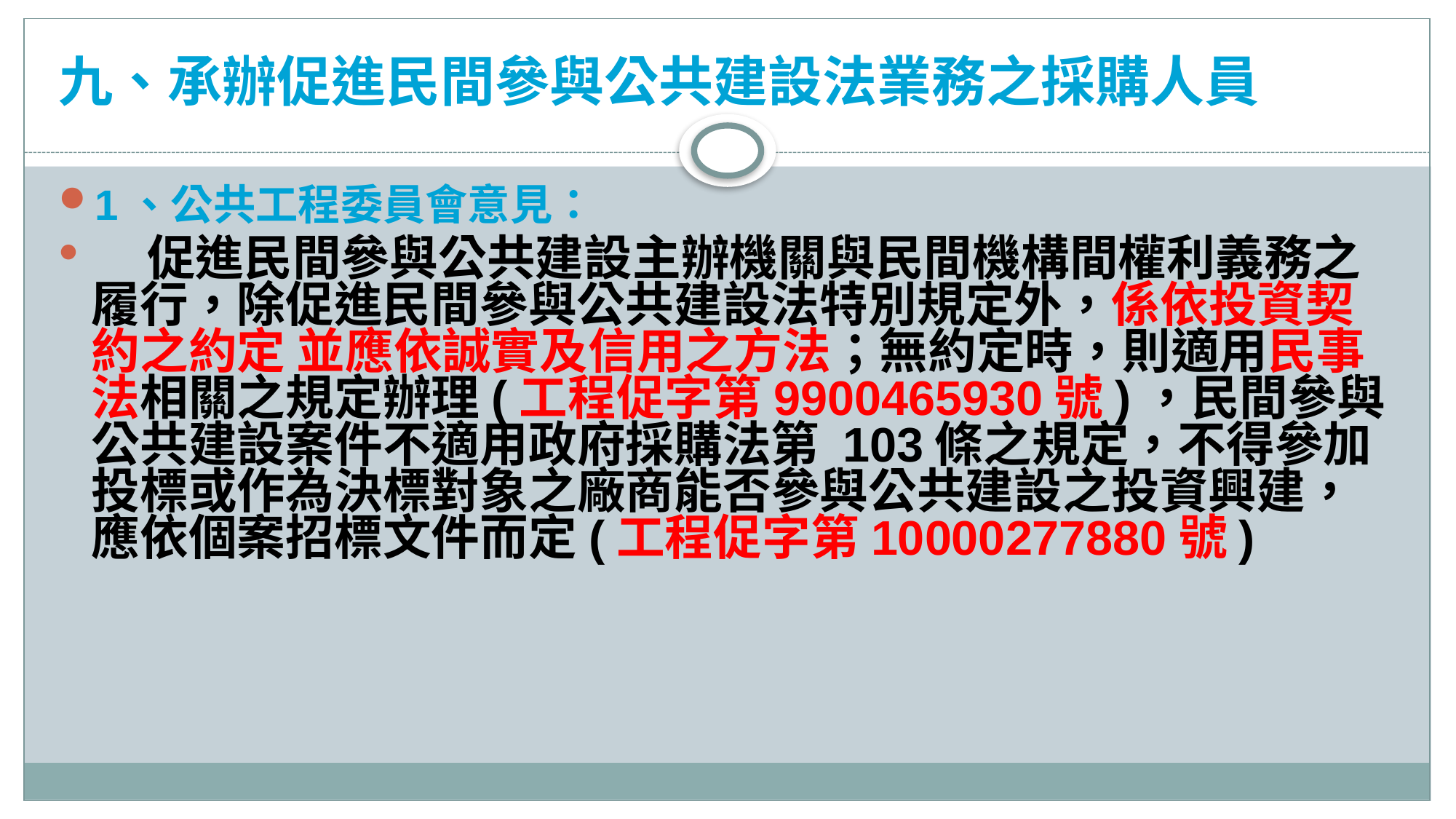

# 九、承辦促進民間參與公共建設法業務之採購人員
1、公共工程委員會意見：
       促進民間參與公共建設主辦機關與民間機構間權利義務之履行，除促進民間參與公共建設法特別規定外，係依投資契約之約定 並應依誠實及信用之方法；無約定時，則適用民事法相關之規定辦理(工程促字第9900465930號)，民間參與公共建設案件不適用政府採購法第 103條之規定，不得參加投標或作為決標對象之廠商能否參與公共建設之投資興建，應依個案招標文件而定(工程促字第10000277880號)